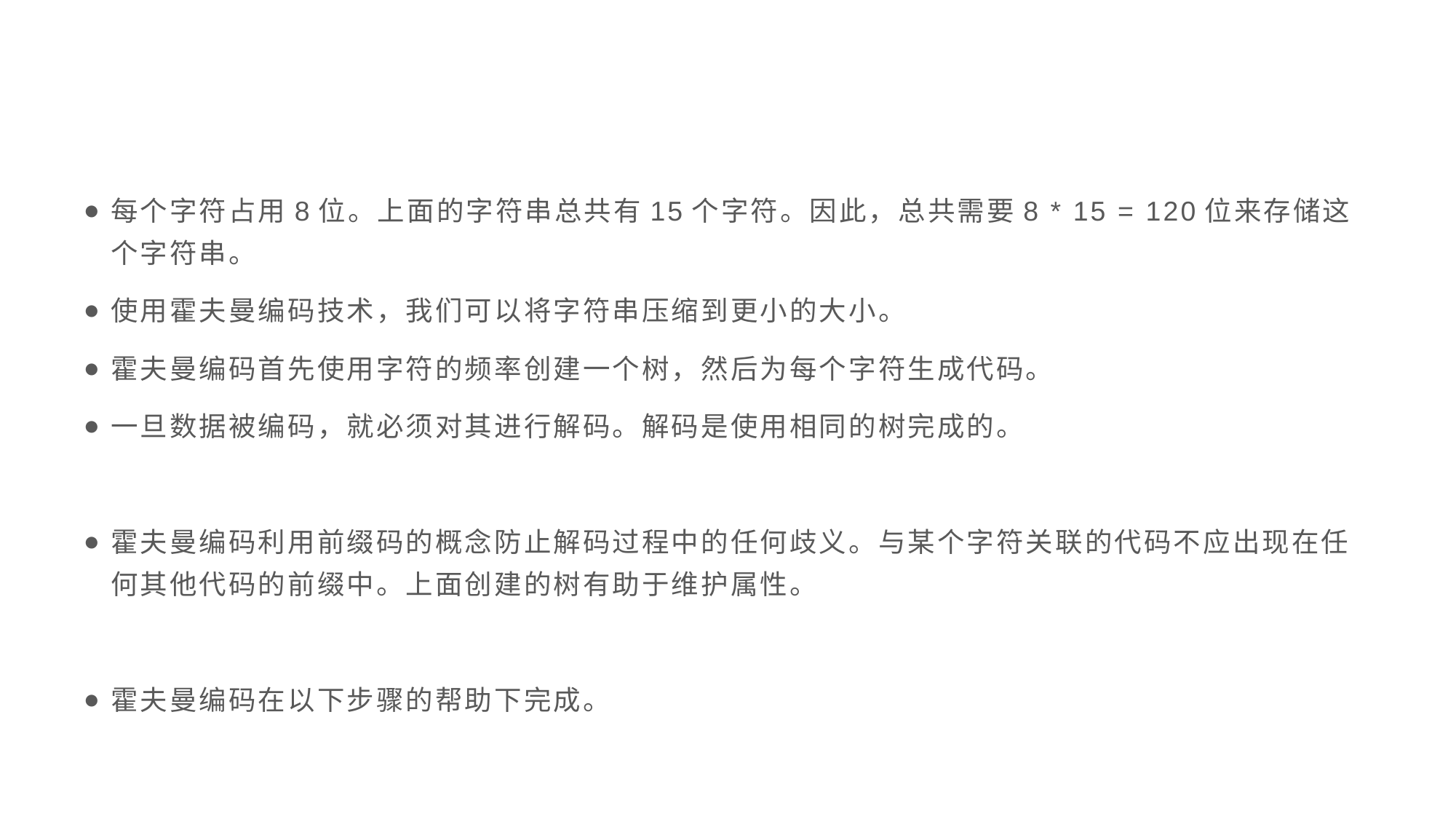

#
每个字符占用8位。上面的字符串总共有15个字符。因此，总共需要8 * 15 = 120位来存储这个字符串。
使用霍夫曼编码技术，我们可以将字符串压缩到更小的大小。
霍夫曼编码首先使用字符的频率创建一个树，然后为每个字符生成代码。
一旦数据被编码，就必须对其进行解码。解码是使用相同的树完成的。

霍夫曼编码利用前缀码的概念防止解码过程中的任何歧义。与某个字符关联的代码不应出现在任何其他代码的前缀中。上面创建的树有助于维护属性。

霍夫曼编码在以下步骤的帮助下完成。